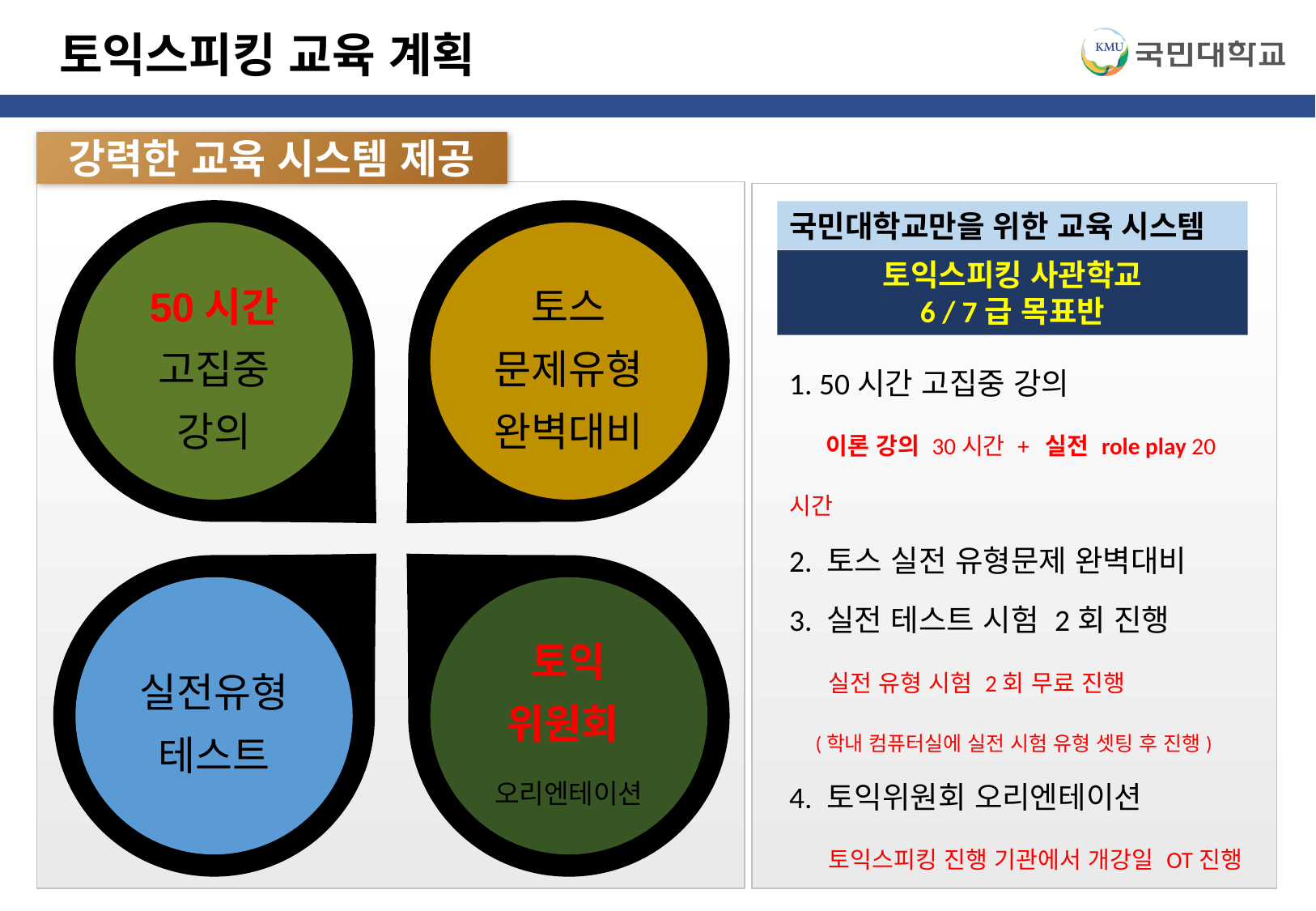

토익스피킹 교육 계획
강력한 교육 시스템 제공

50시간
고집중
강의
토스
문제유형
완벽대비

실전유형
테스트
토익
위원회
오리엔테이션
국민대학교만을 위한 교육 시스템
토익스피킹 사관학교
6 / 7급 목표반
1. 50시간 고집중 강의
    이론 강의 30시간 +  실전 role play 20시간
2. 토스 실전 유형문제 완벽대비
3. 실전 테스트 시험 2회 진행
     실전 유형 시험 2회 무료 진행
     (학내 컴퓨터실에 실전 시험 유형 셋팅 후 진행)
4. 토익위원회 오리엔테이션
     토익스피킹 진행 기관에서 개강일 OT진행